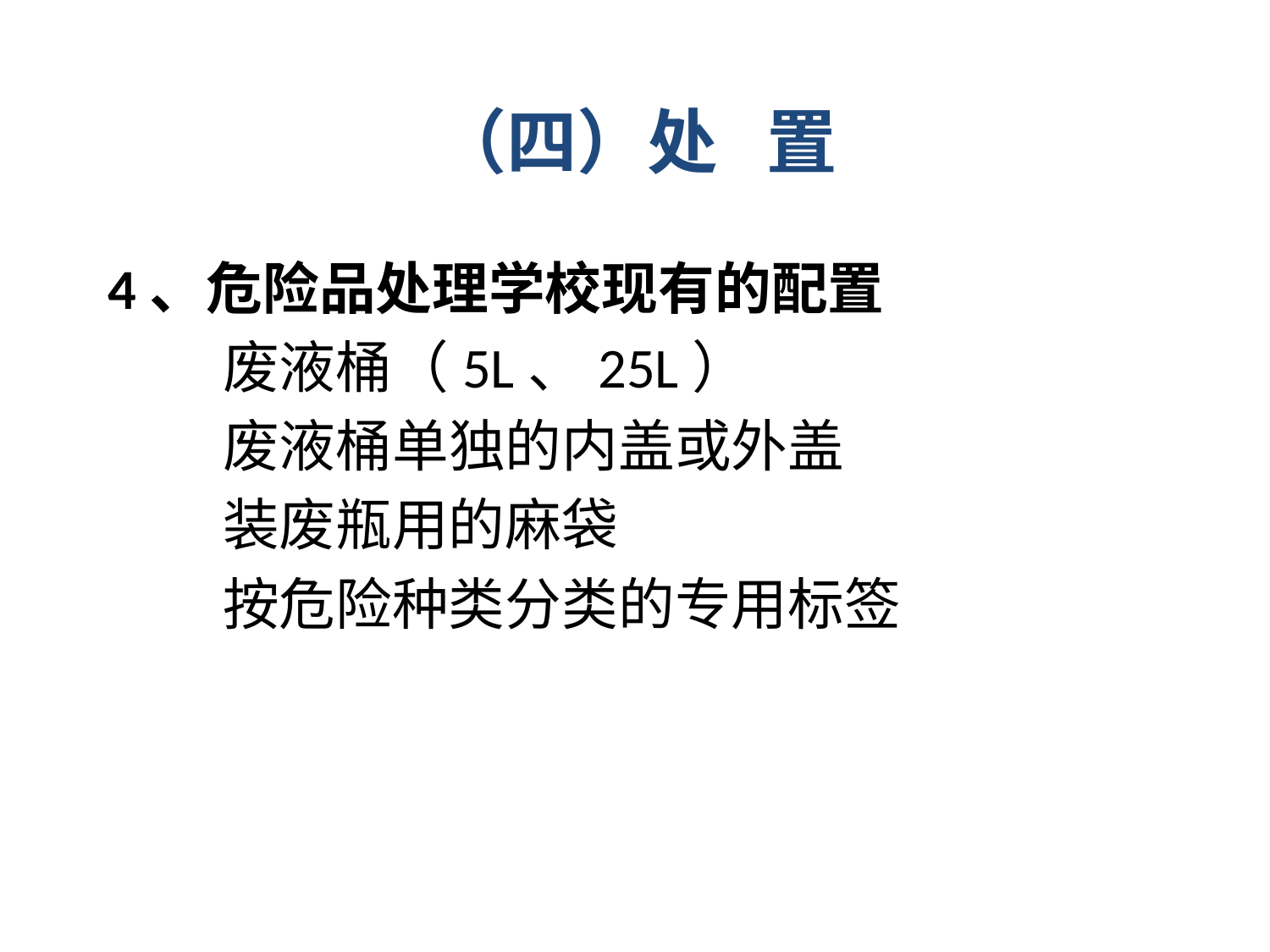

# （四）处   置
4、危险品处理学校现有的配置
        废液桶（5L、25L）
        废液桶单独的内盖或外盖
        装废瓶用的麻袋
        按危险种类分类的专用标签